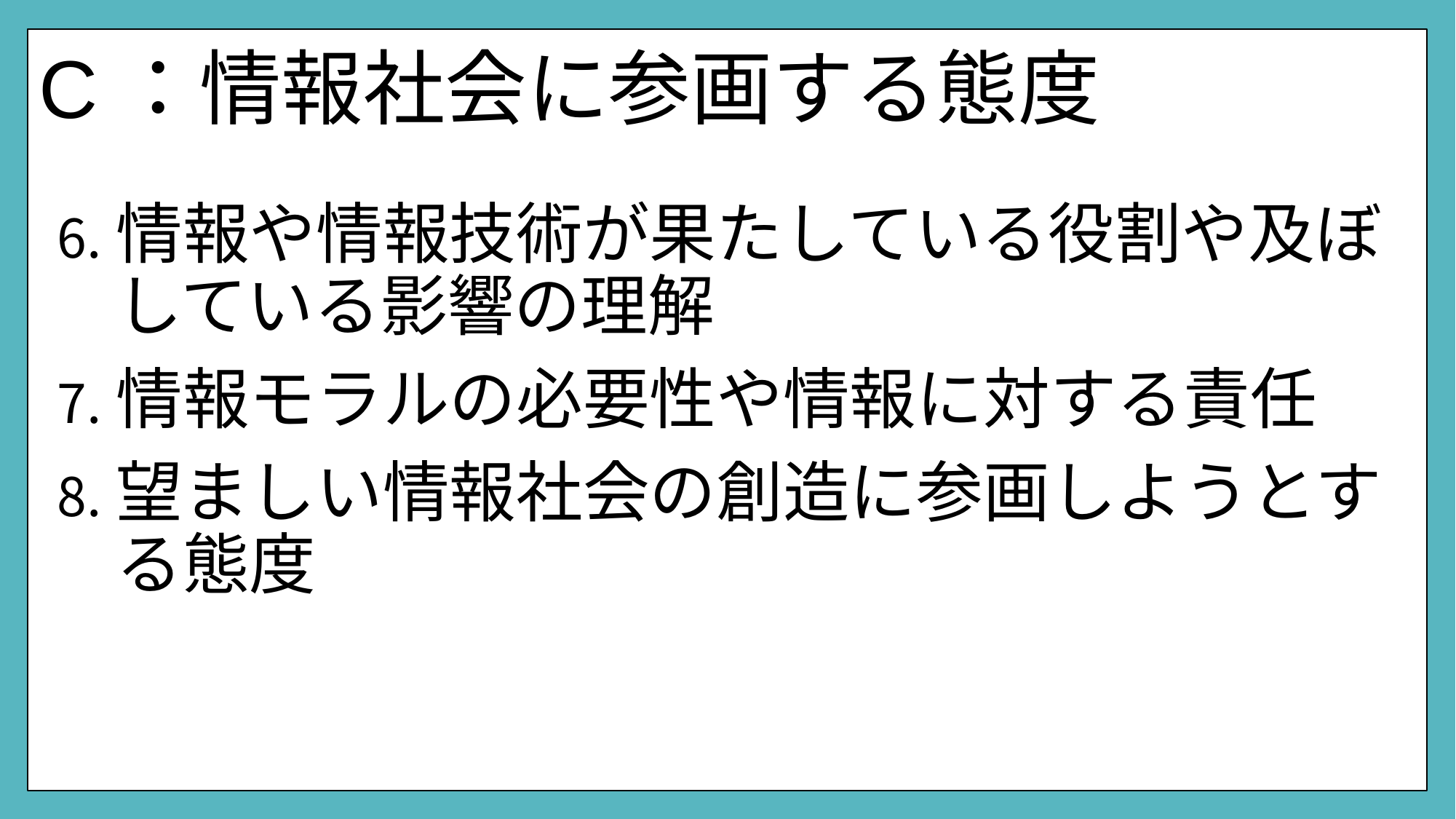

# C：情報社会に参画する態度
情報や情報技術が果たしている役割や及ぼしている影響の理解
情報モラルの必要性や情報に対する責任
望ましい情報社会の創造に参画しようとする態度